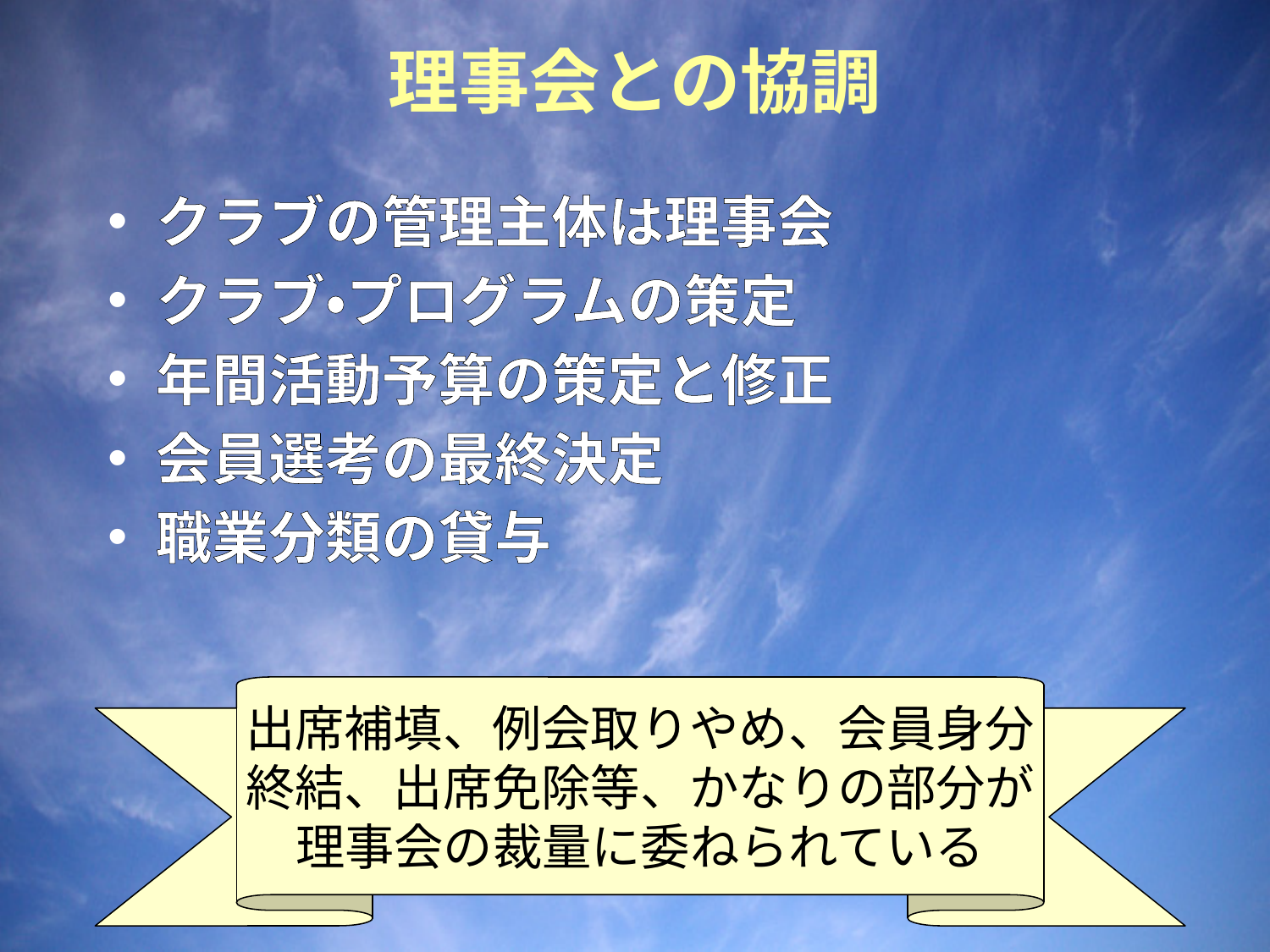

# 理事会との協調
クラブの管理主体は理事会
クラブ・プログラムの策定
年間活動予算の策定と修正
会員選考の最終決定
職業分類の貸与

出席補填、例会取りやめ、会員身分
終結、出席免除等、かなりの部分が
理事会の裁量に委ねられている